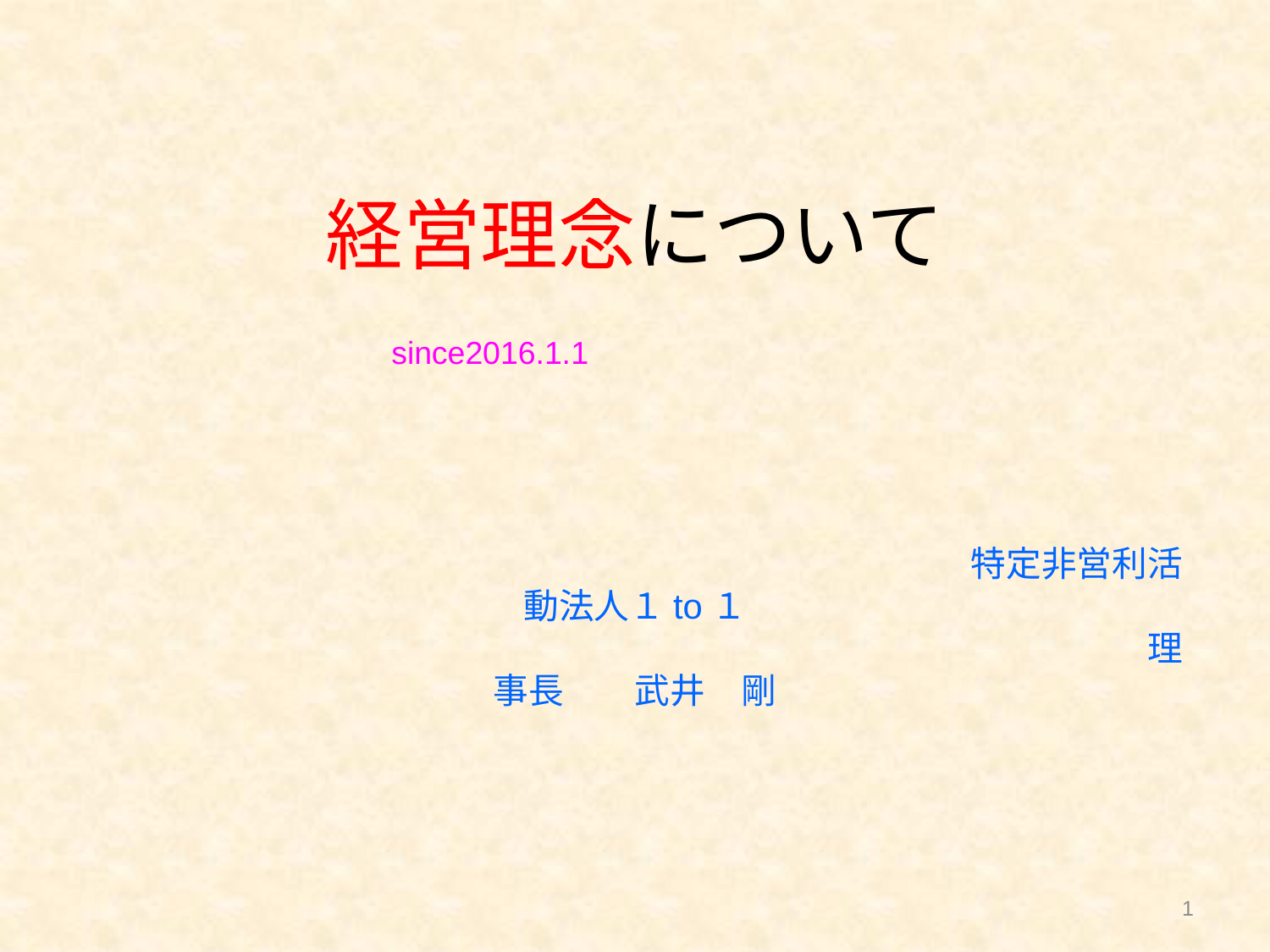

# 経営理念について 　　　　 　　　　　　　　　　　　　　　　　　　　　　　　　特定非営利活動法人１to１ 　　　　　　　　　　　　　　　　　　　　　　　　　　　　　　理事長　　武井　剛
since2016.1.1
1